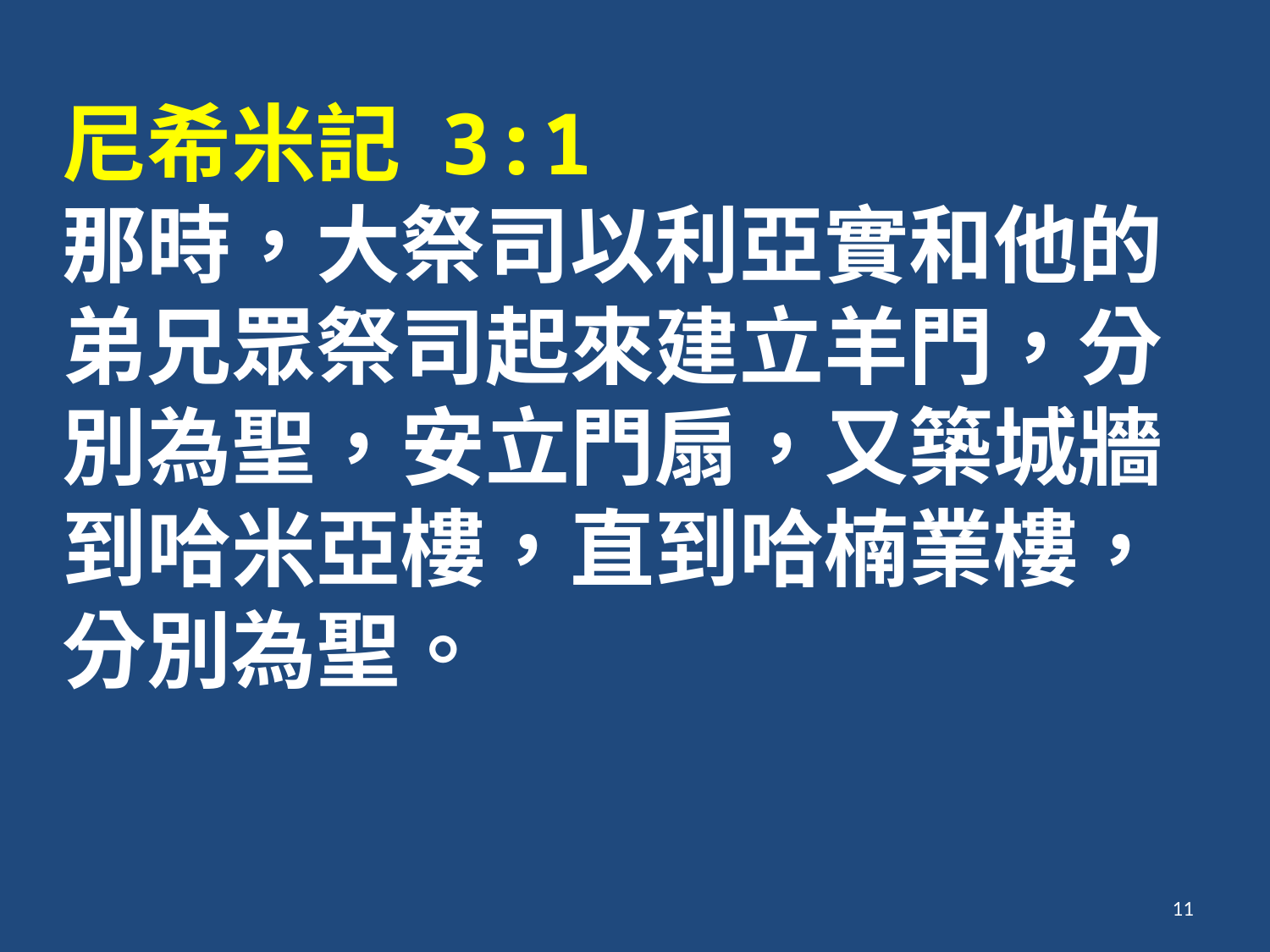

# 尼希米記 3:1 那時，大祭司以利亞實和他的弟兄眾祭司起來建立羊門，分別為聖，安立門扇，又築城牆到哈米亞樓，直到哈楠業樓，分別為聖。

11